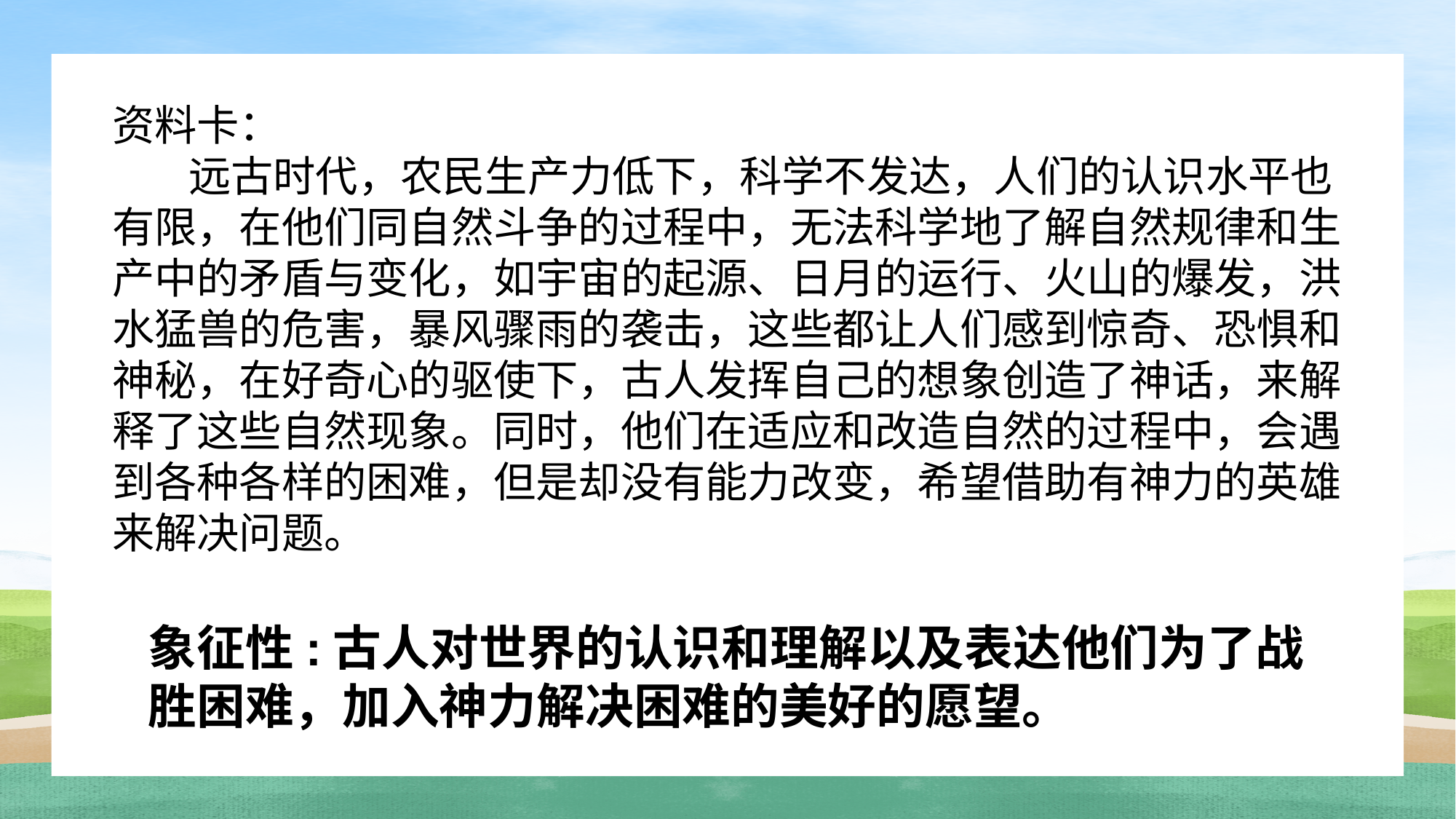

资料卡：
       远古时代，农民生产力低下，科学不发达，人们的认识水平也有限，在他们同自然斗争的过程中，无法科学地了解自然规律和生产中的矛盾与变化，如宇宙的起源、日月的运行、火山的爆发，洪水猛兽的危害，暴风骤雨的袭击，这些都让人们感到惊奇、恐惧和神秘，在好奇心的驱使下，古人发挥自己的想象创造了神话，来解释了这些自然现象。同时，他们在适应和改造自然的过程中，会遇到各种各样的困难，但是却没有能力改变，希望借助有神力的英雄来解决问题。
象征性:古人对世界的认识和理解以及表达他们为了战胜困难，加入神力解决困难的美好的愿望。